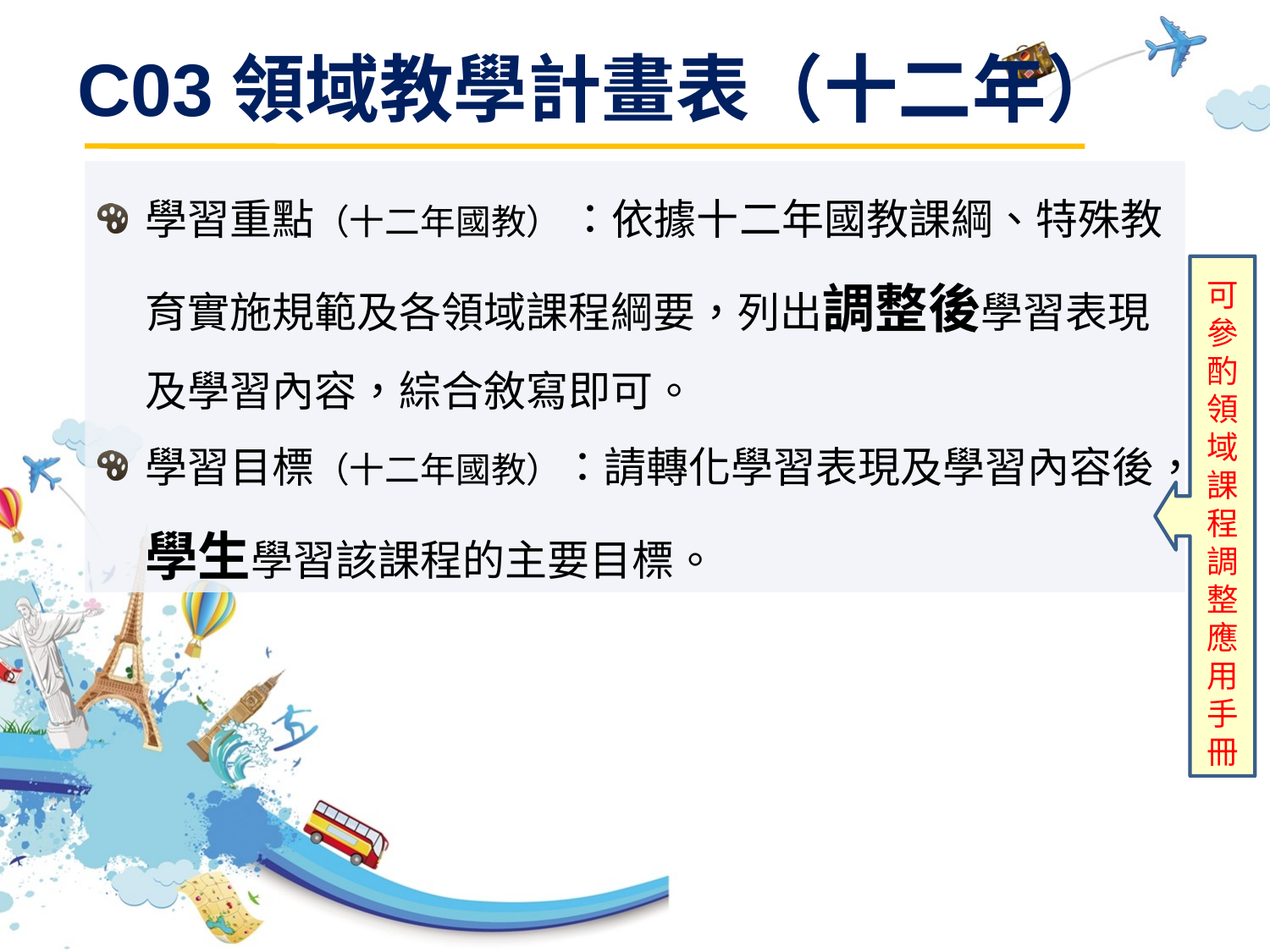

C03領域教學計畫表（十二年）
學習重點（十二年國教） ：依據十二年國教課綱、特殊教育實施規範及各領域課程綱要，列出調整後學習表現及學習內容，綜合敘寫即可。
學習目標（十二年國教）：請轉化學習表現及學習內容後，學生學習該課程的主要目標。
可參酌領域課程調整應用手冊